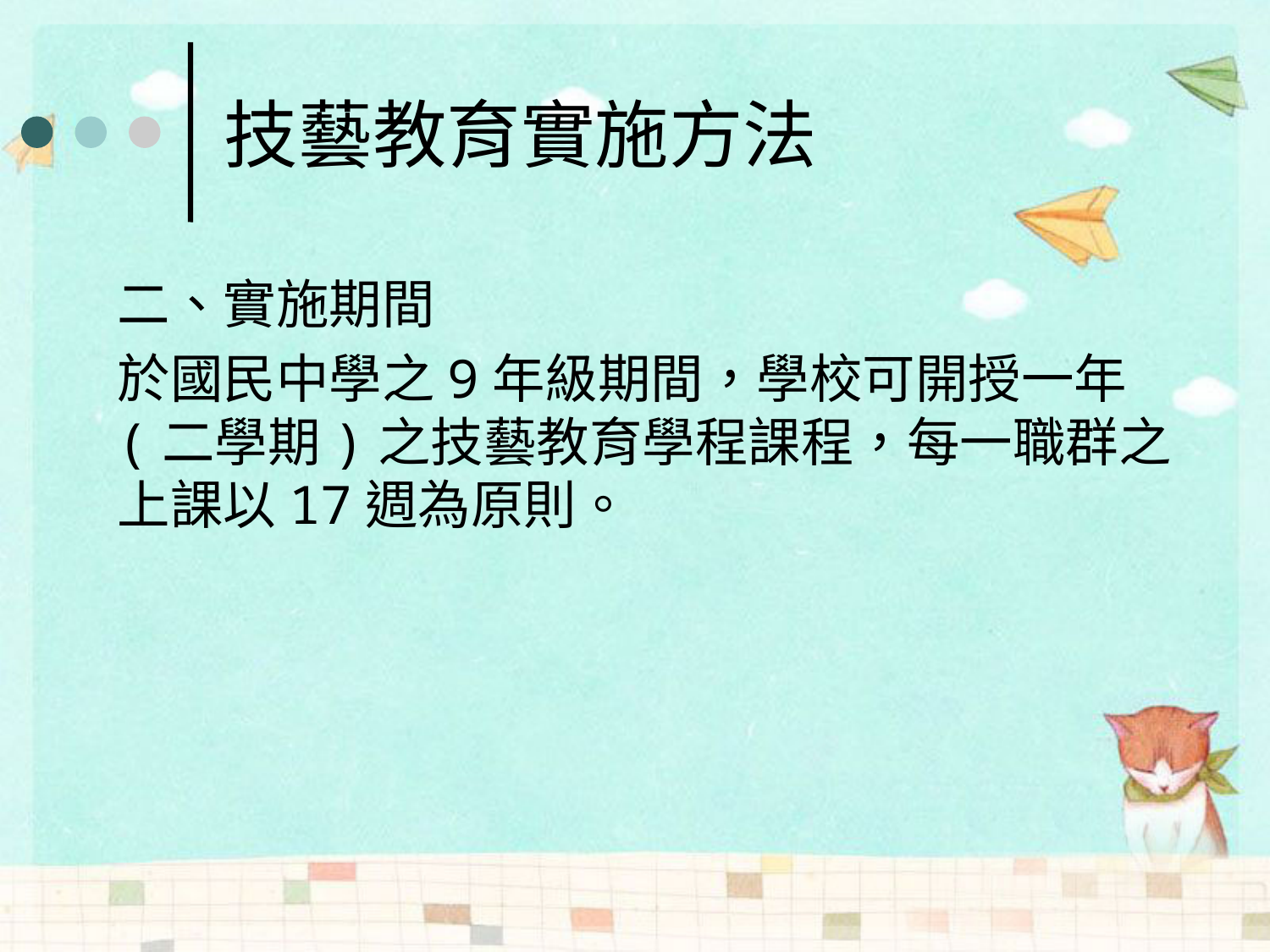

# 技藝教育實施方法
二、實施期間
於國民中學之9年級期間，學校可開授一年(二學期)之技藝教育學程課程，每一職群之上課以17週為原則。